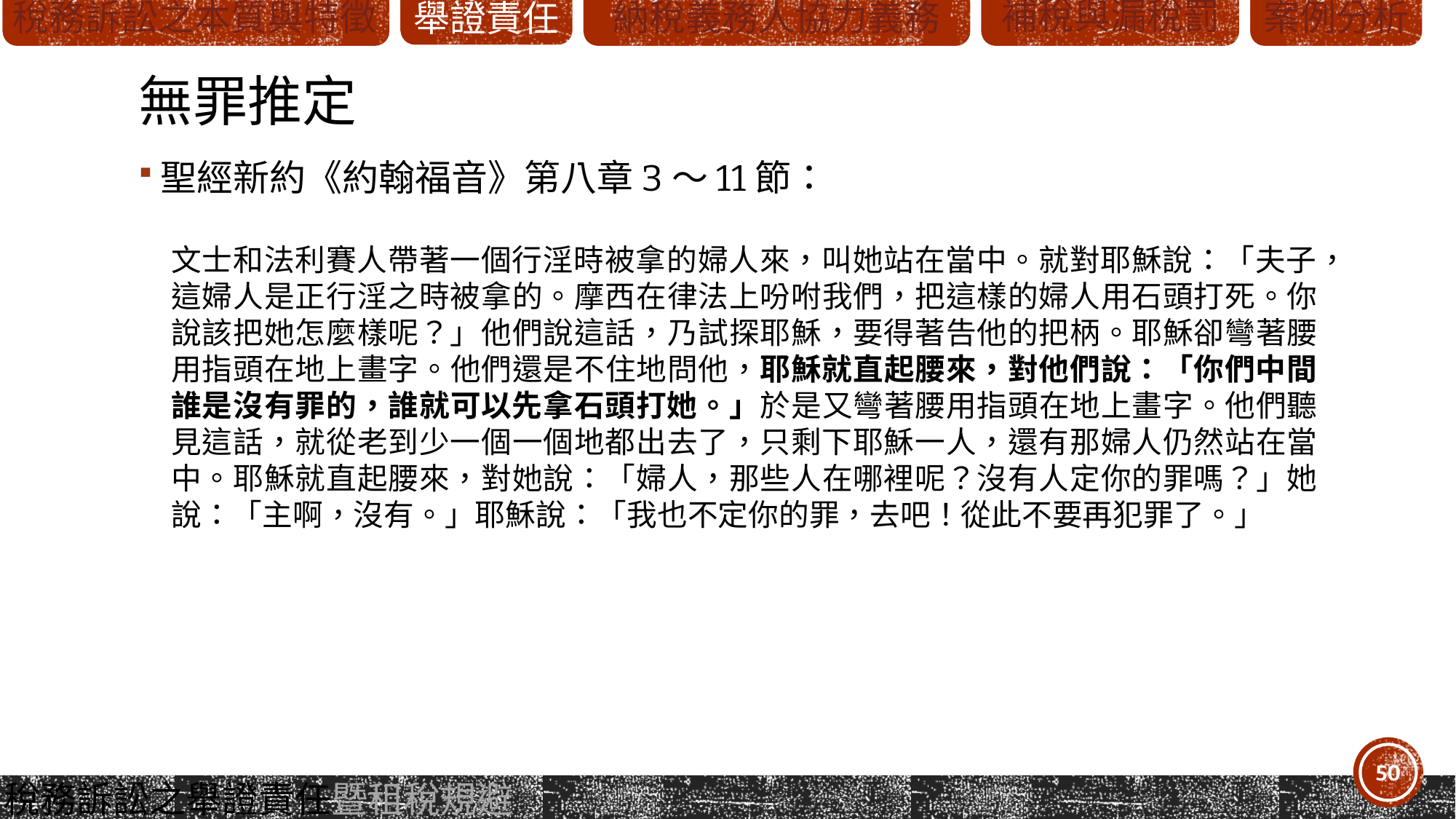

# 無罪推定
聖經新約《約翰福音》第八章3～11節：

文士和法利賽人帶著一個行淫時被拿的婦人來，叫她站在當中。就對耶穌說：「夫子，這婦人是正行淫之時被拿的。摩西在律法上吩咐我們，把這樣的婦人用石頭打死。你說該把她怎麼樣呢？」他們說這話，乃試探耶穌，要得著告他的把柄。耶穌卻彎著腰用指頭在地上畫字。他們還是不住地問他，耶穌就直起腰來，對他們說：「你們中間誰是沒有罪的，誰就可以先拿石頭打她。」於是又彎著腰用指頭在地上畫字。他們聽見這話，就從老到少一個一個地都出去了，只剩下耶穌一人，還有那婦人仍然站在當中。耶穌就直起腰來，對她說：「婦人，那些人在哪裡呢？沒有人定你的罪嗎？」她說：「主啊，沒有。」耶穌說：「我也不定你的罪，去吧！從此不要再犯罪了。」

50